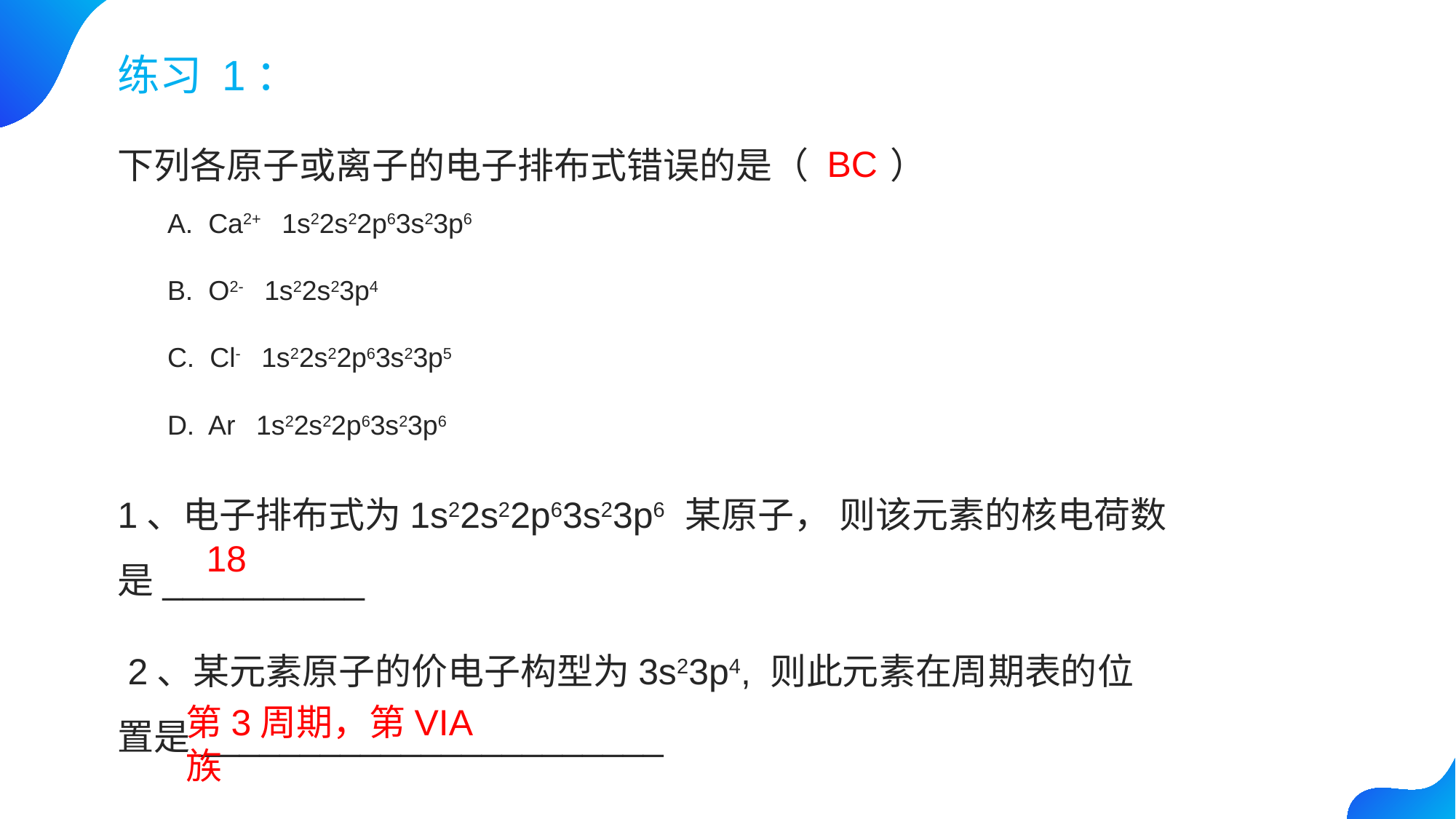

练习 1：
BC
下列各原子或离子的电子排布式错误的是（          ）
A.  Ca2+    1s22s22p63s23p6
B.  O2-    1s22s23p4
C.  Cl-    1s22s22p63s23p5
D.  Ar    1s22s22p63s23p6
1、电子排布式为1s22s22p63s23p6  某原子， 则该元素的核电荷数是__________
18
 2、某元素原子的价电子构型为3s23p4, 则此元素在周期表的位置是_______________________
第3周期，第VIA族